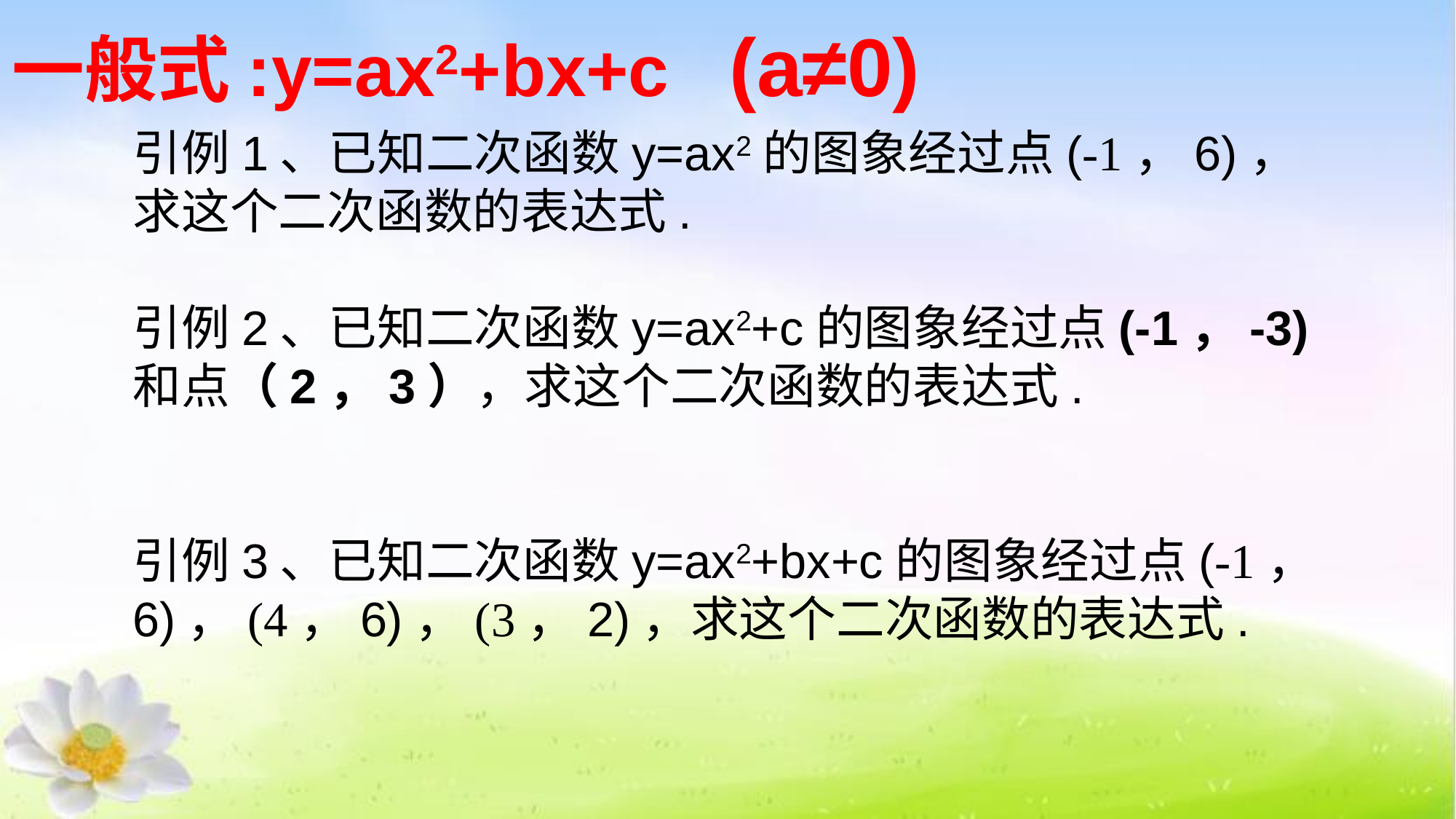

一般式:y=ax2+bx+c   (a≠0)
引例1、已知二次函数y=ax2的图象经过点(-1，6)，求这个二次函数的表达式.

引例2、已知二次函数y=ax2+c的图象经过点(-1，-3)和点（2，3），求这个二次函数的表达式.

引例3、已知二次函数y=ax2+bx+c的图象经过点(-1，6)，(4，6)，(3，2)，求这个二次函数的表达式.